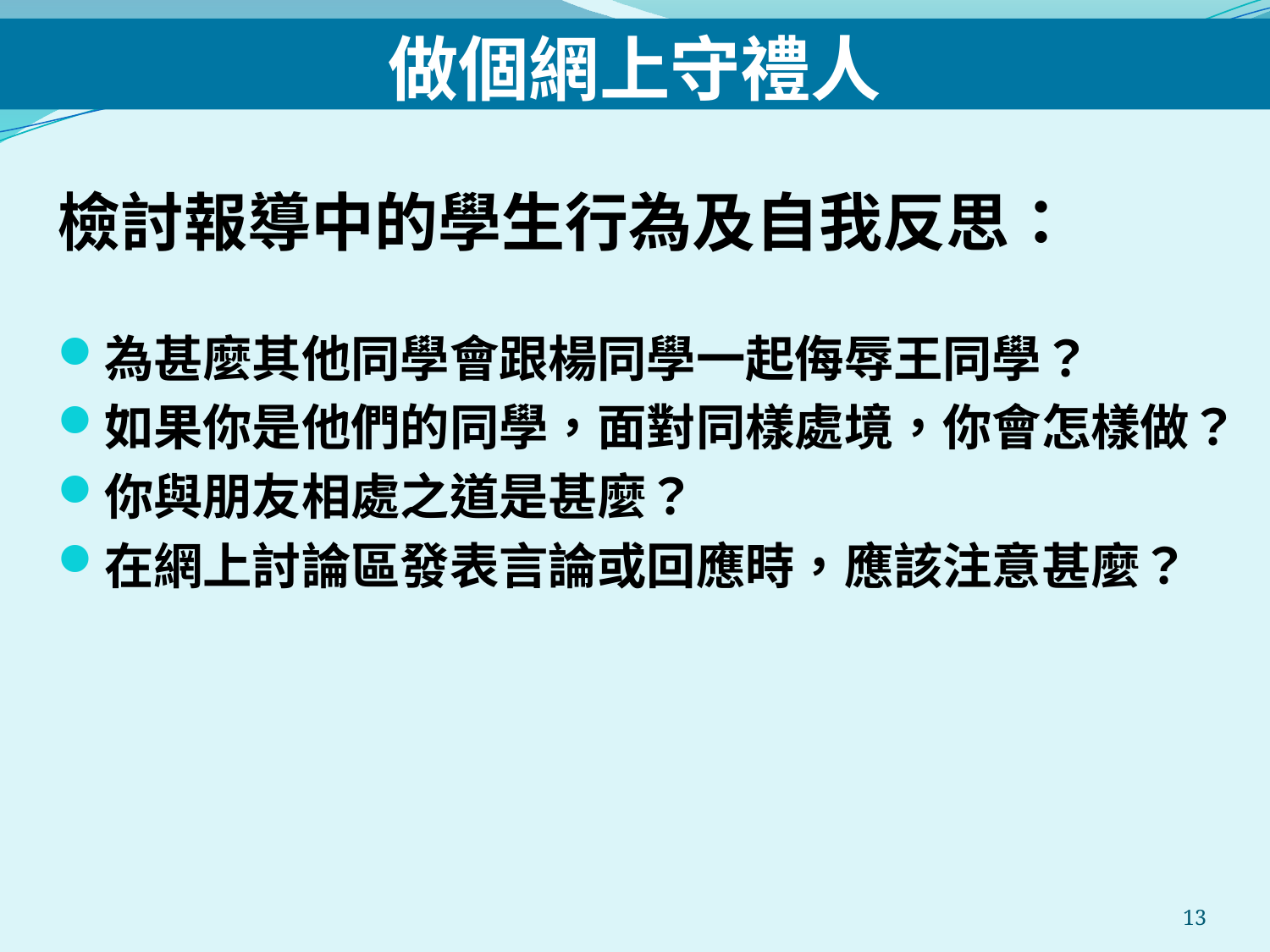

做個網上守禮人
檢討報導中的學生行為及自我反思：

為甚麼其他同學會跟楊同學一起侮辱王同學？
如果你是他們的同學，面對同樣處境，你會怎樣做？
你與朋友相處之道是甚麼？
在網上討論區發表言論或回應時，應該注意甚麼？
13